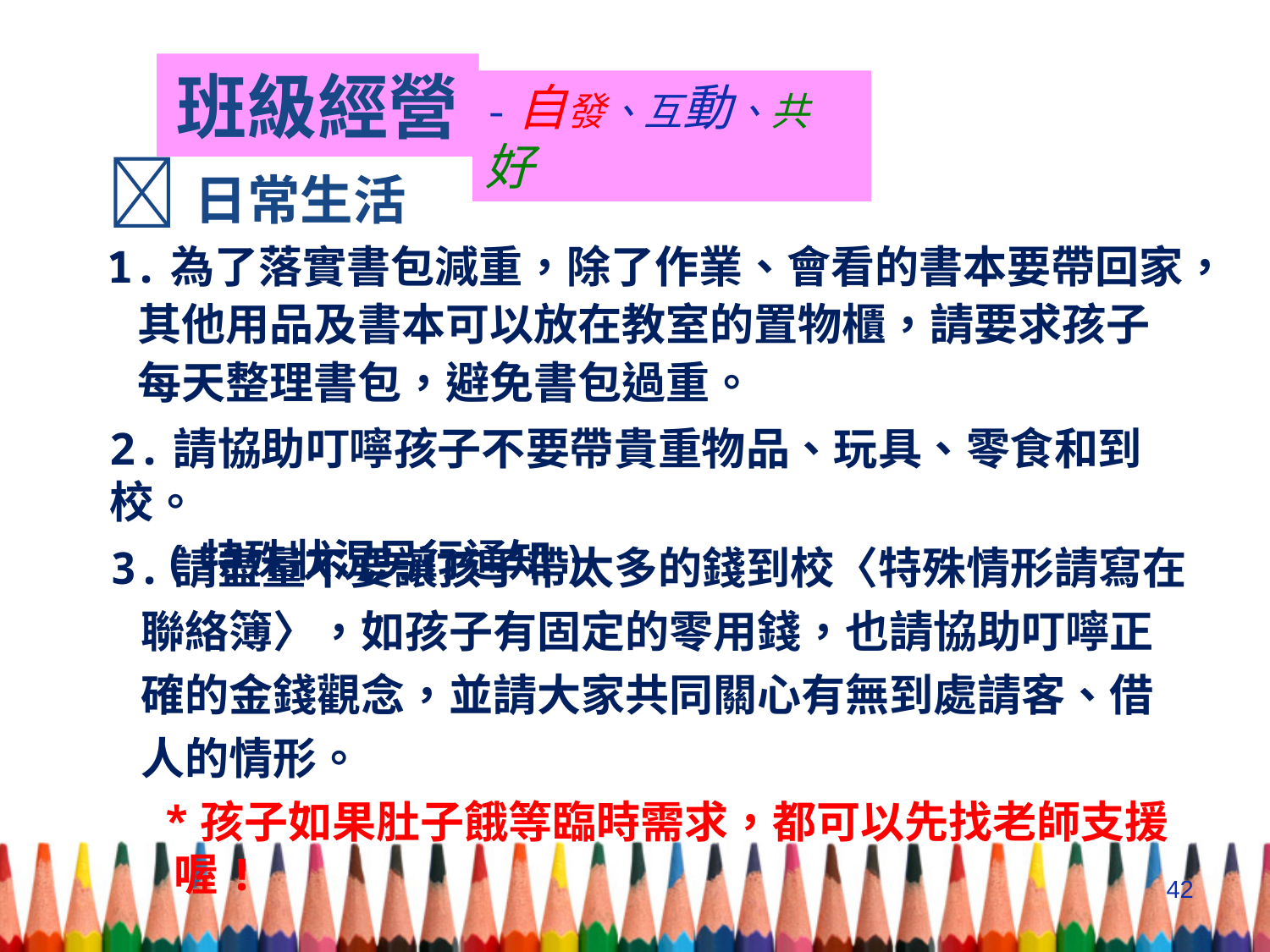

# 班級經營
-自發、互動、共好
♥日常生活
1.為了落實書包減重，除了作業、會看的書本要帶回家，
  其他用品及書本可以放在教室的置物櫃，請要求孩子
  每天整理書包，避免書包過重。
2.請協助叮嚀孩子不要帶貴重物品、玩具、零食和到校。
  (特殊狀況另行通知)
3.請盡量不要讓孩子帶太多的錢到校〈特殊情形請寫在
  聯絡簿〉，如孩子有固定的零用錢，也請協助叮嚀正
  確的金錢觀念，並請大家共同關心有無到處請客、借
  人的情形。
  *孩子如果肚子餓等臨時需求，都可以先找老師支援喔!
42